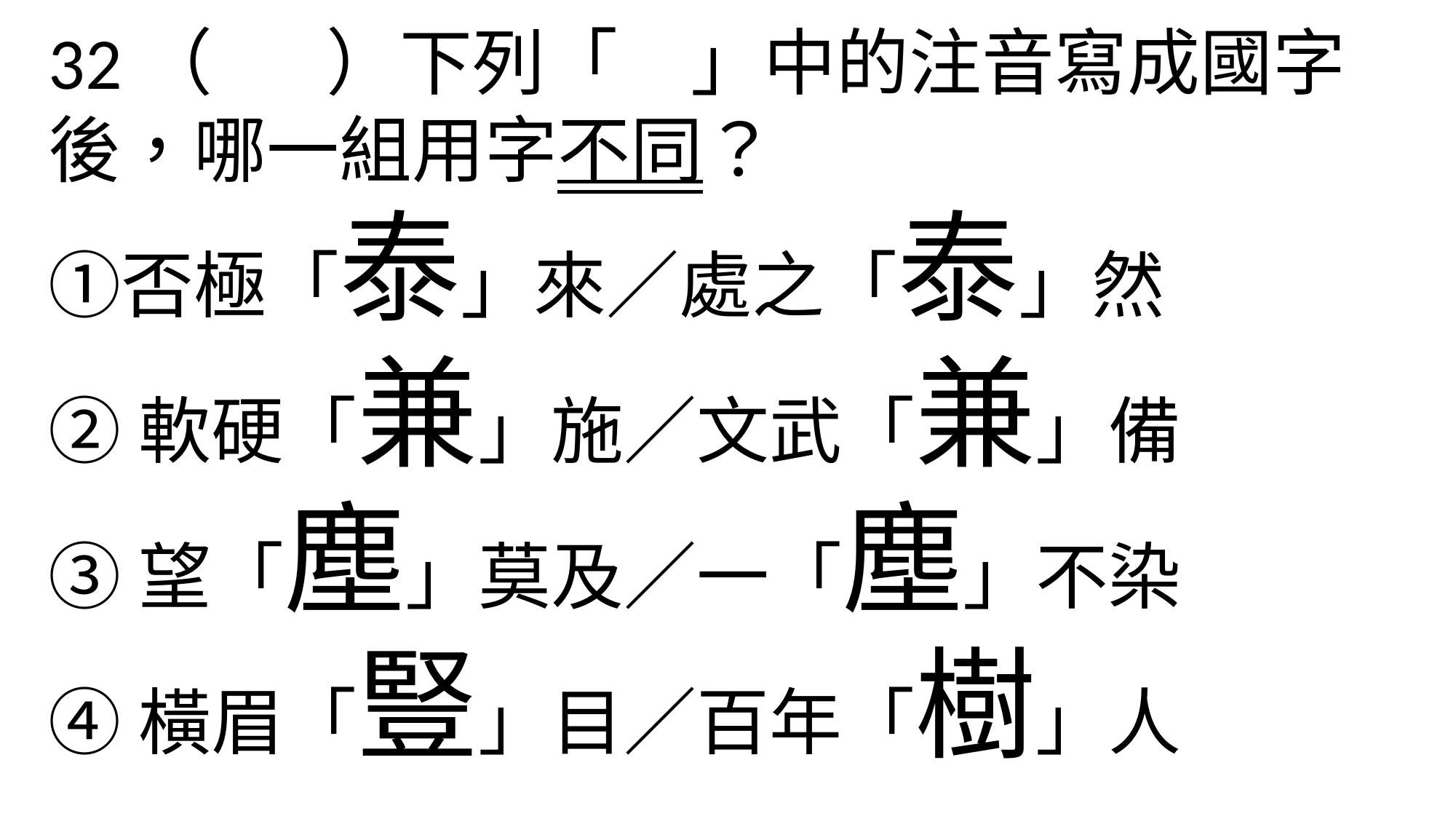

32（       ）下列「　」中的注音寫成國字後，哪一組用字不同？　
①否極「泰」來／處之「泰」然
②軟硬「兼」施／文武「兼」備
③望「塵」莫及／一「塵」不染
④橫眉「豎」目／百年「樹」人